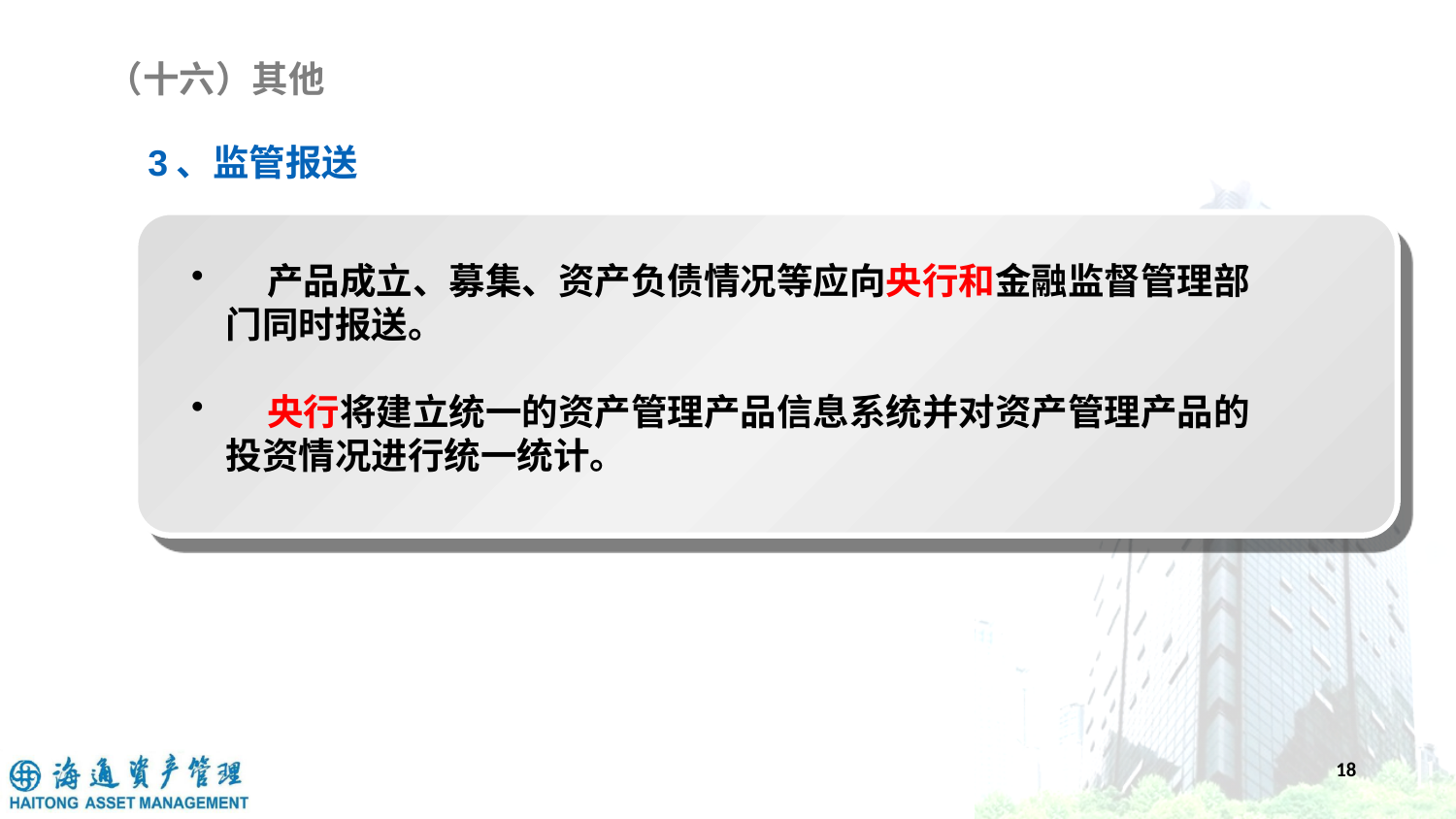

（十六）其他
3、监管报送

    产品成立、募集、资产负债情况等应向央行和金融监督管理部门同时报送。

    央行将建立统一的资产管理产品信息系统并对资产管理产品的投资情况进行统一统计。
18